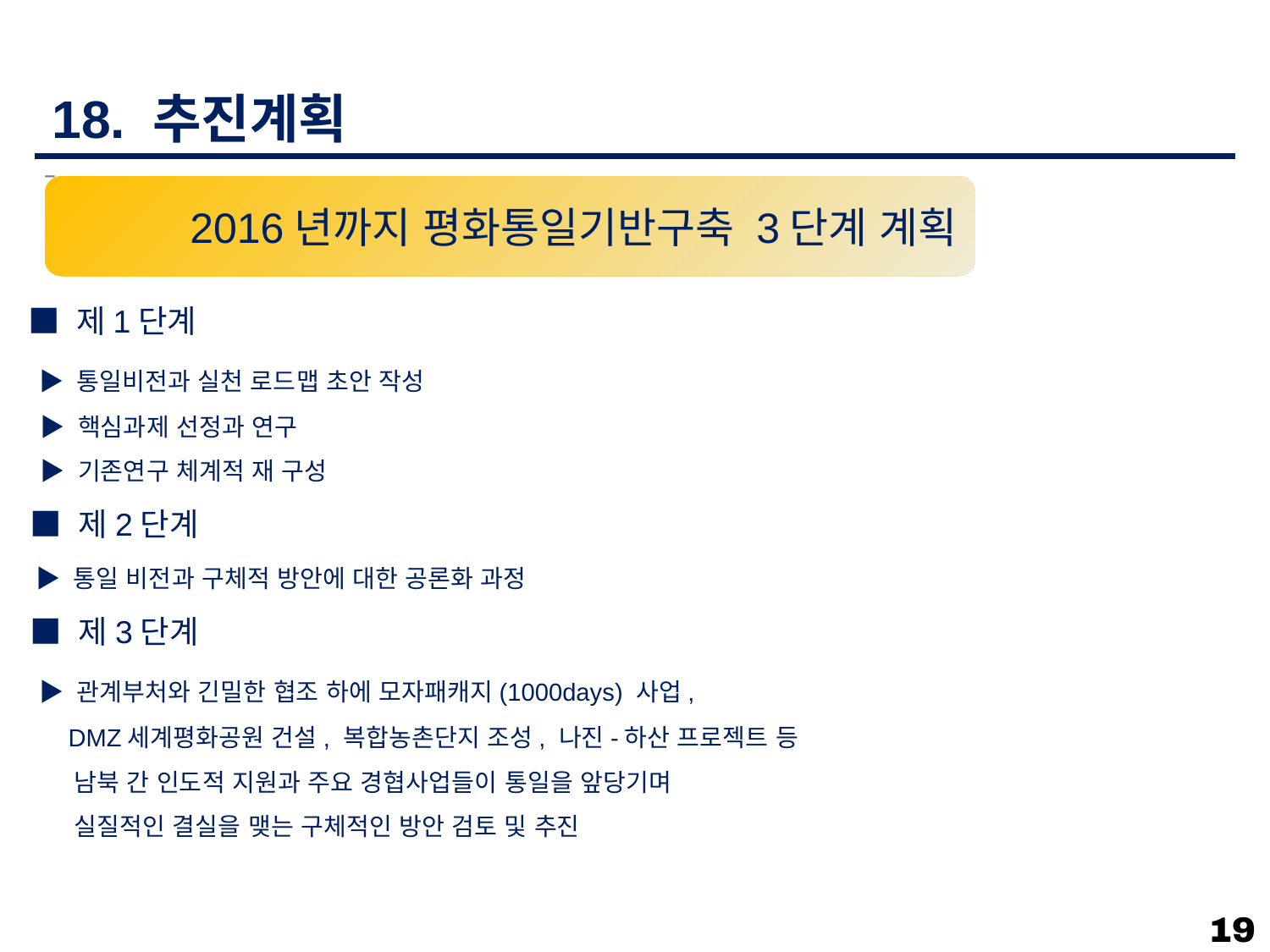

18. 추진계획
2016년까지 평화통일기반구축 3단계 계획
  ■ 제1단계
   ▶ 통일비전과 실천 로드맵 초안 작성
    ▶ 핵심과제 선정과 연구
    ▶ 기존연구 체계적 재 구성
  ■ 제2단계
   ▶ 통일 비전과 구체적 방안에 대한 공론화 과정
  ■ 제3단계
   ▶ 관계부처와 긴밀한 협조 하에 모자패캐지(1000days) 사업,
        DMZ세계평화공원 건설, 복합농촌단지 조성, 나진-하산 프로젝트 등
        남북 간 인도적 지원과 주요 경협사업들이 통일을 앞당기며
        실질적인 결실을 맺는 구체적인 방안 검토 및 추진
19